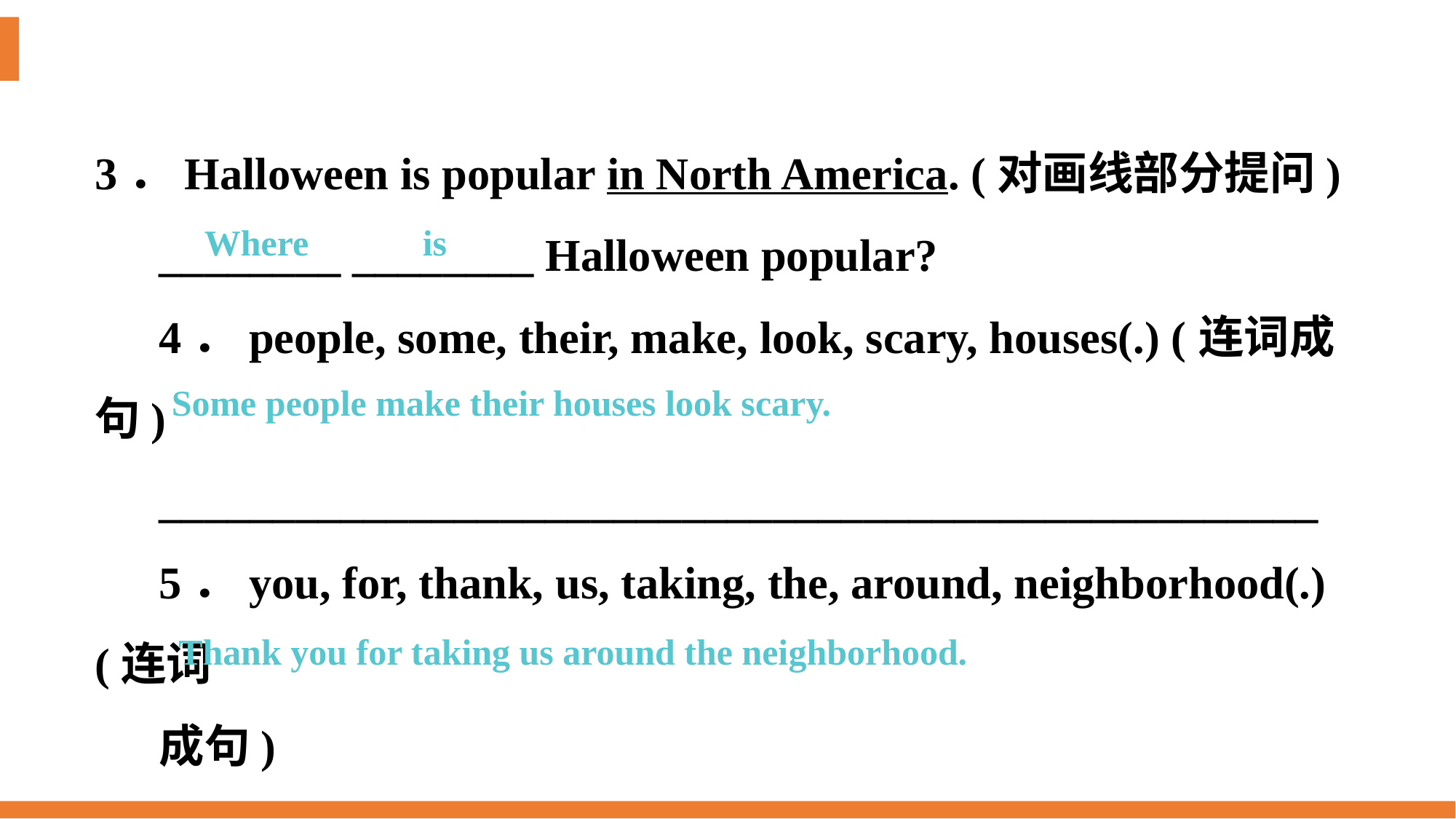

3．Halloween is popular in North America. (对画线部分提问)
________ ________ Halloween popular?
4．people, some, their, make, look, scary, houses(.) (连词成句)
___________________________________________________
5．you, for, thank, us, taking, the, around, neighborhood(.)(连词
成句)
___________________________________________________
Where 	is
Some people make their houses look scary.
Thank you for taking us around the neighborhood.